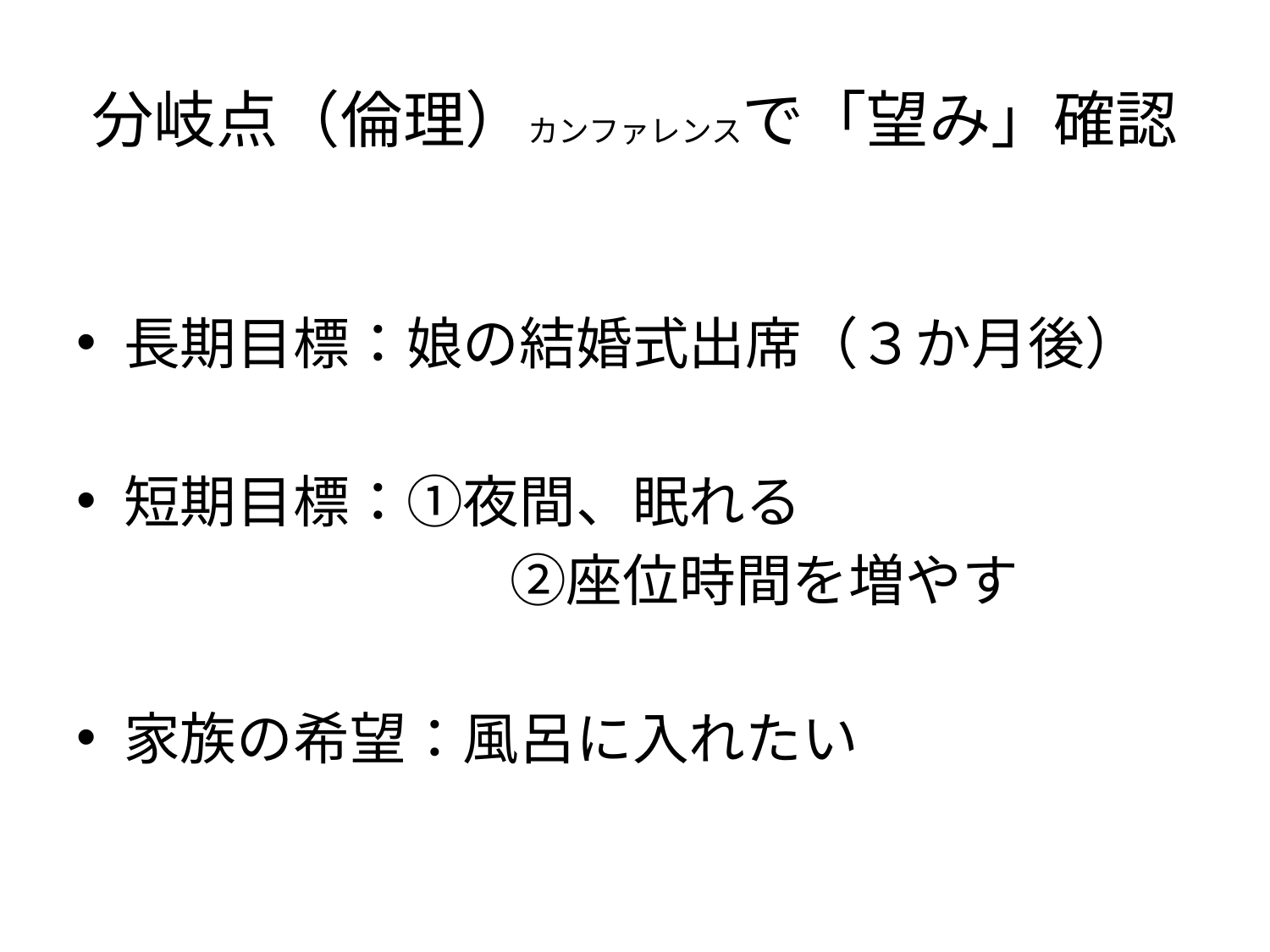

# 分岐点（倫理）カンファレンスで「望み」確認

長期目標：娘の結婚式出席（３か月後）

短期目標：①夜間、眠れる
　　　　　　　   ②座位時間を増やす

家族の希望：風呂に入れたい